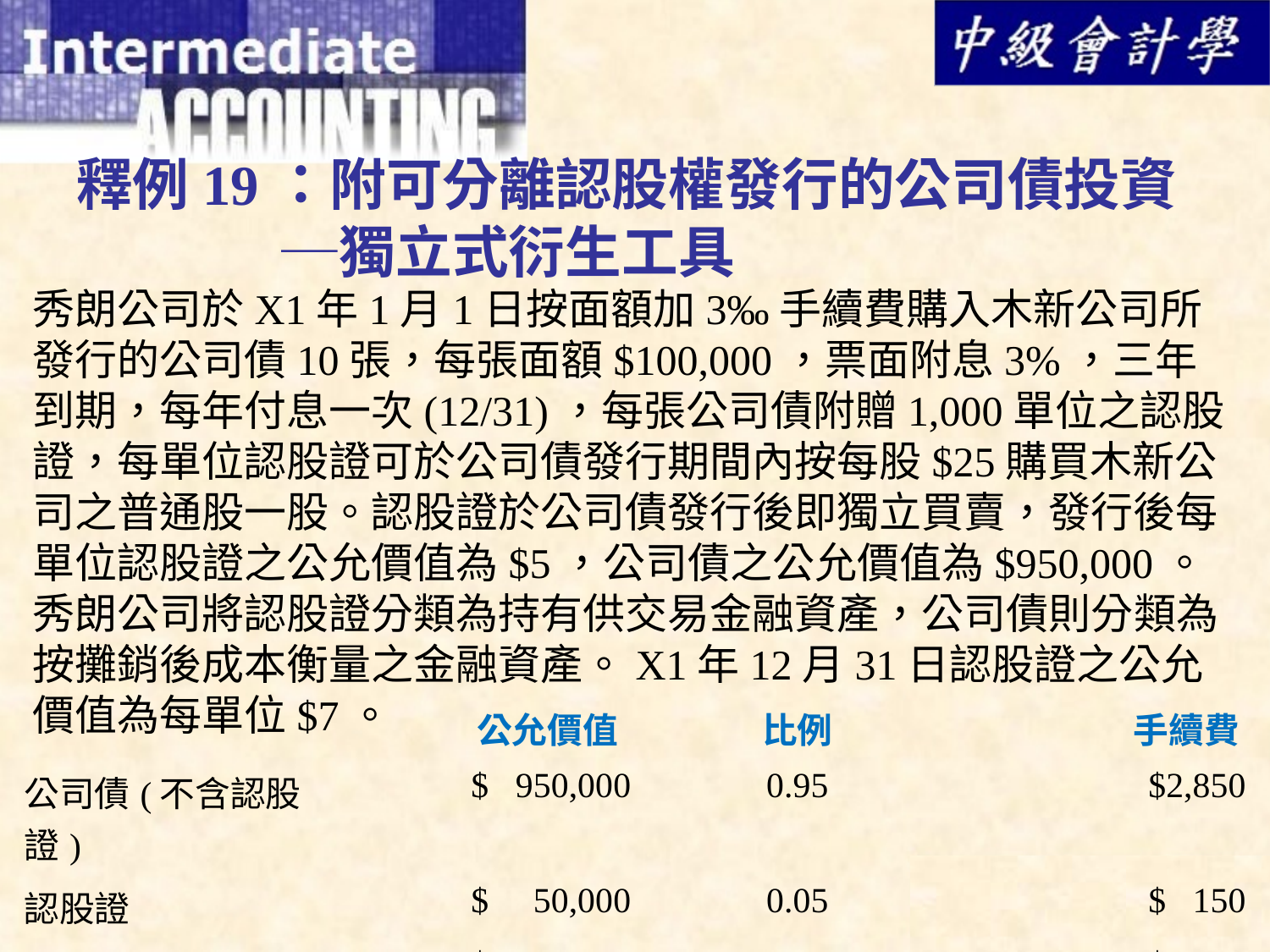

# 釋例19：附可分離認股權發行的公司債投資 ─獨立式衍生工具
秀朗公司於X1年1月1日按面額加3‰手續費購入木新公司所發行的公司債10張，每張面額$100,000，票面附息3%，三年到期，每年付息一次(12/31)，每張公司債附贈1,000單位之認股證，每單位認股證可於公司債發行期間內按每股$25購買木新公司之普通股一股。認股證於公司債發行後即獨立買賣，發行後每單位認股證之公允價值為$5，公司債之公允價值為$950,000。秀朗公司將認股證分類為持有供交易金融資產，公司債則分類為按攤銷後成本衡量之金融資產。X1年12月31日認股證之公允價值為每單位$7。
|  | 公允價值 | 比例 | 手續費 |
| --- | --- | --- | --- |
| 公司債(不含認股證) | $ 950,000 | 0.95 | $2,850 |
| 認股證 | $ 50,000 | 0.05 | $ 150 |
|  | $1,000,000 |  | $3,000 |